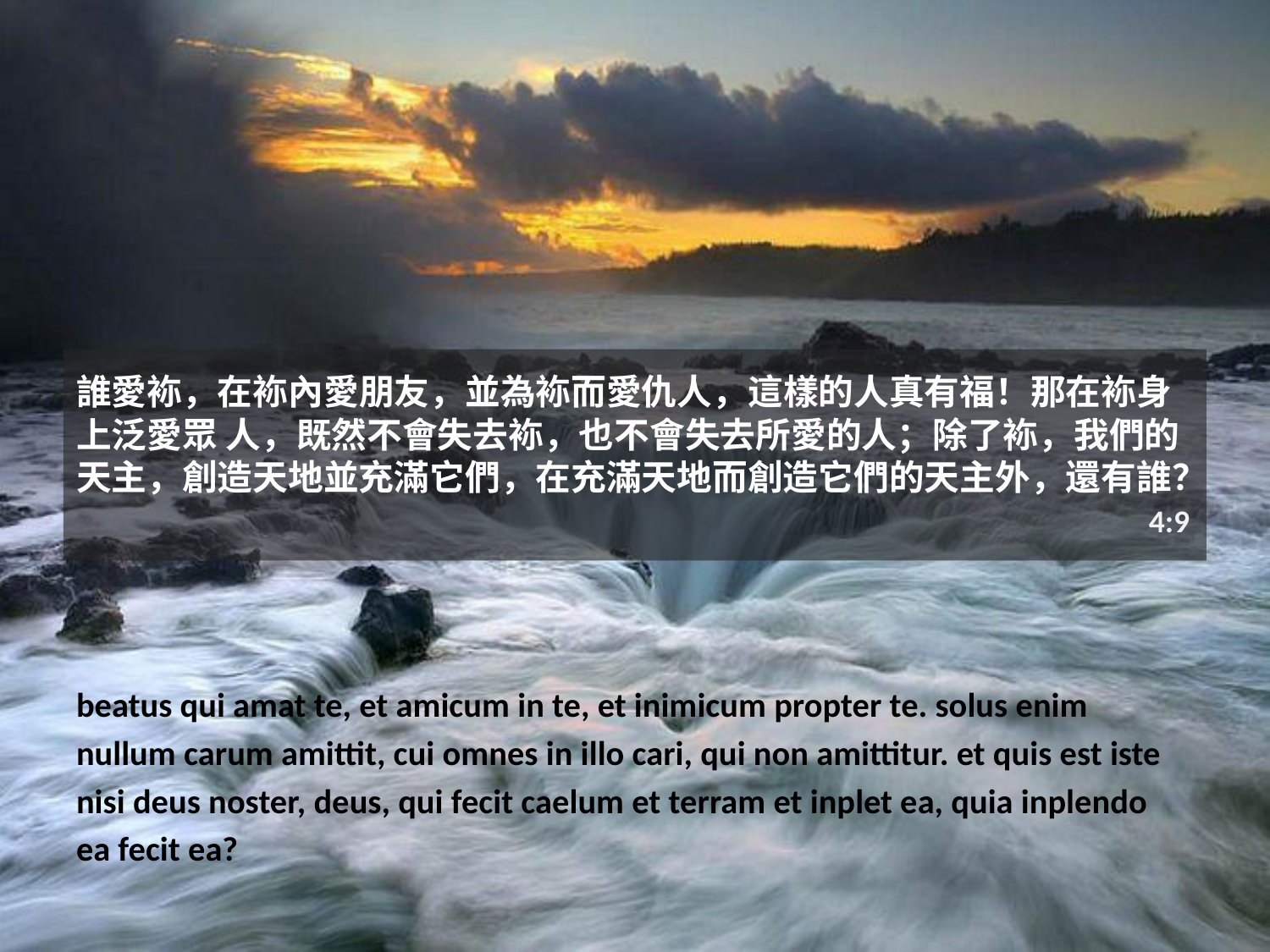

# 誰愛袮，在袮內愛朋友，並為袮而愛仇人，這樣的人真有福！那在袮身上泛愛眾 人，既然不會失去袮，也不會失去所愛的人；除了袮，我們的天主，創造天地並充滿它們，在充滿天地而創造它們的天主外，還有誰？								      4:9
beatus qui amat te, et amicum in te, et inimicum propter te. solus enim
nullum carum amittit, cui omnes in illo cari, qui non amittitur. et quis est iste
nisi deus noster, deus, qui fecit caelum et terram et inplet ea, quia inplendo
ea fecit ea?